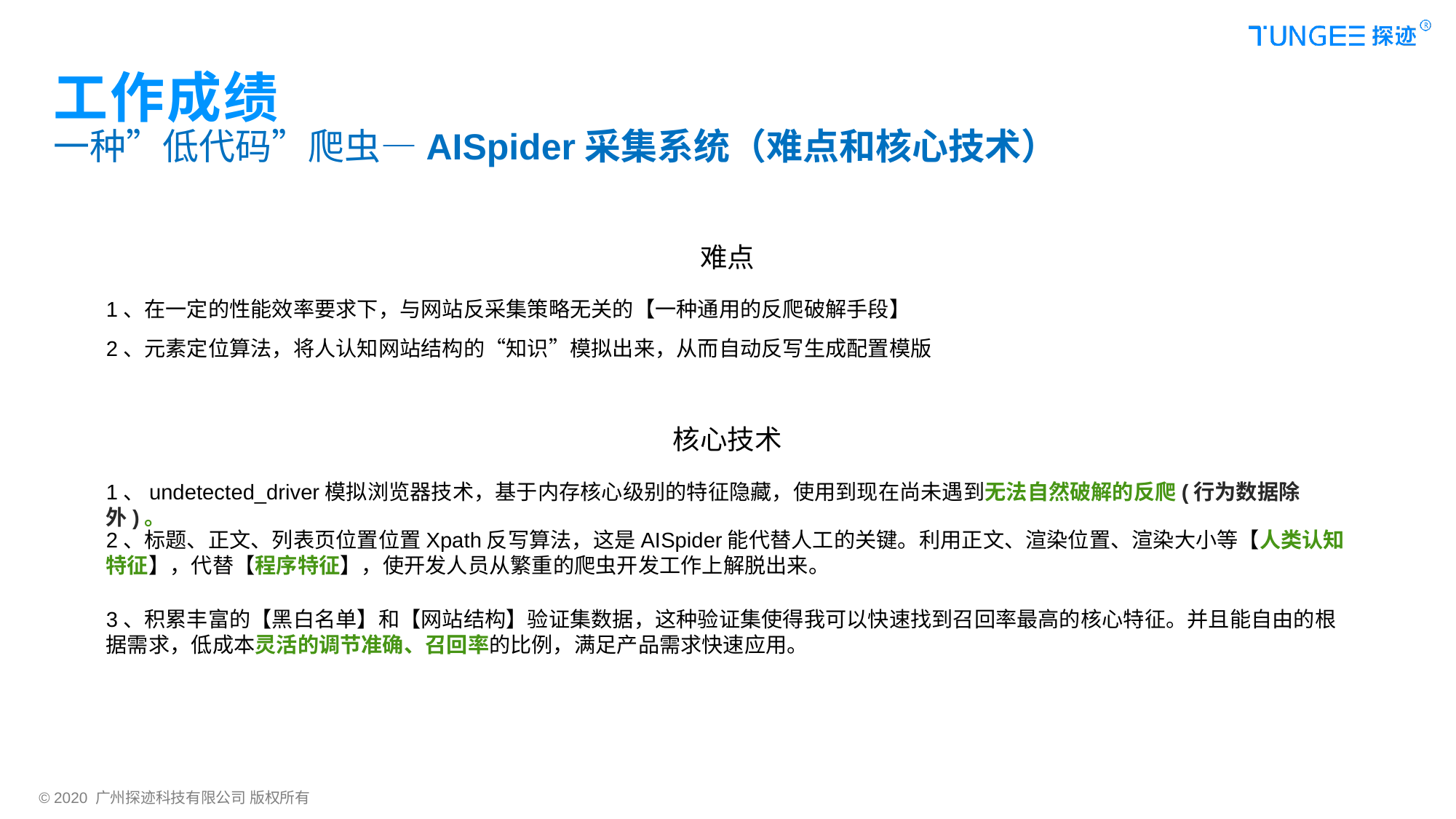

工作成绩
一种”低代码”爬虫—AISpider采集系统（难点和核心技术）
难点
1、在一定的性能效率要求下，与网站反采集策略无关的【一种通用的反爬破解手段】
2、元素定位算法，将人认知网站结构的“知识”模拟出来，从而自动反写生成配置模版
核心技术
1、undetected_driver模拟浏览器技术，基于内存核心级别的特征隐藏，使用到现在尚未遇到无法自然破解的反爬(行为数据除外)。
2、标题、正文、列表页位置位置Xpath反写算法，这是AISpider能代替人工的关键。利用正文、渲染位置、渲染大小等【人类认知特征】，代替【程序特征】，使开发人员从繁重的爬虫开发工作上解脱出来。
3、积累丰富的【黑白名单】和【网站结构】验证集数据，这种验证集使得我可以快速找到召回率最高的核心特征。并且能自由的根据需求，低成本灵活的调节准确、召回率的比例，满足产品需求快速应用。
14